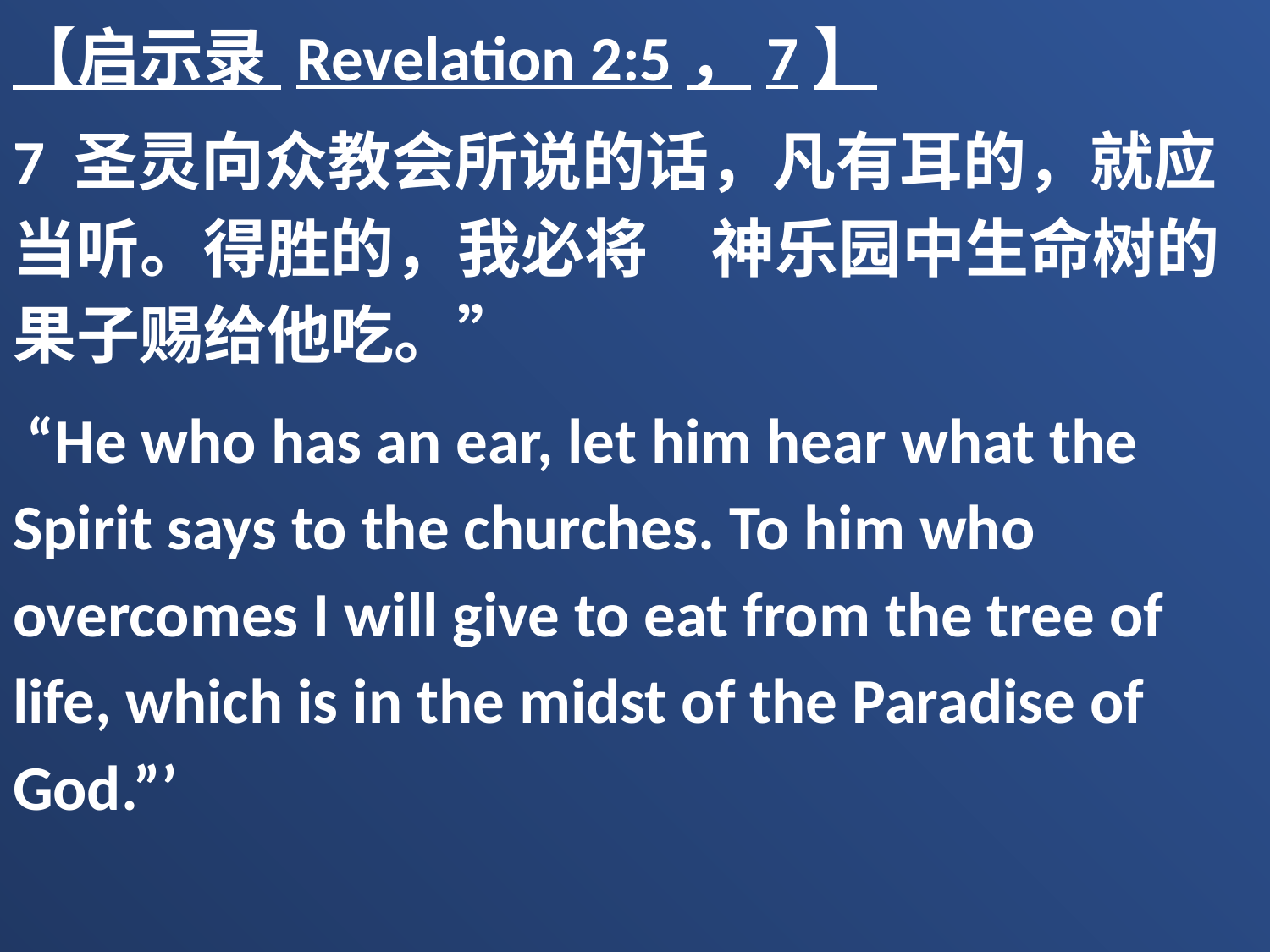

【启示录 Revelation 2:5，7】
7 圣灵向众教会所说的话，凡有耳的，就应当听。得胜的，我必将　神乐园中生命树的果子赐给他吃。”
 “He who has an ear, let him hear what the Spirit says to the churches. To him who overcomes I will give to eat from the tree of life, which is in the midst of the Paradise of God.”’